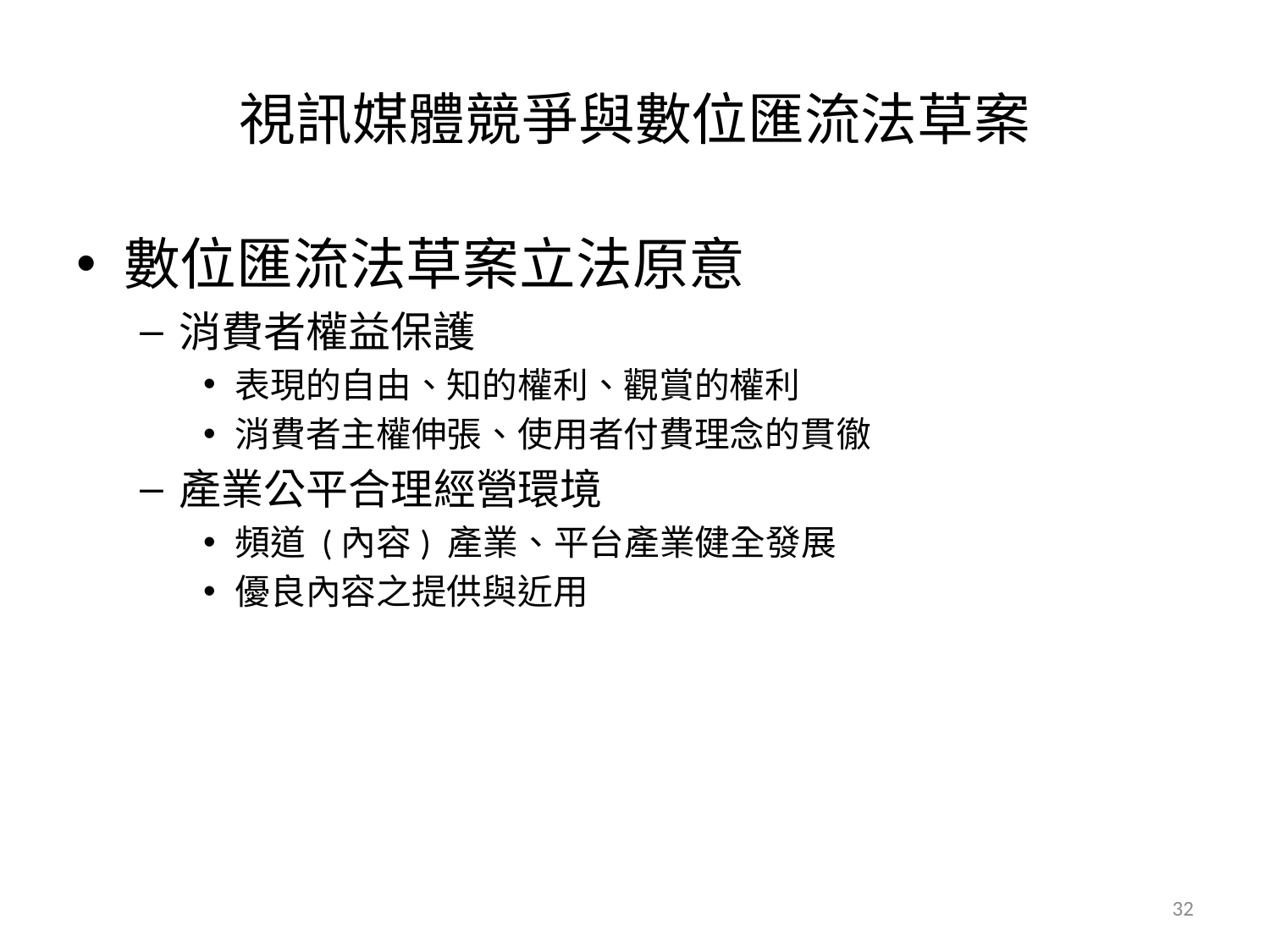

# 視訊媒體競爭與數位匯流法草案
數位匯流法草案立法原意
消費者權益保護
表現的自由、知的權利、觀賞的權利
消費者主權伸張、使用者付費理念的貫徹
產業公平合理經營環境
頻道 (內容) 產業、平台產業健全發展
優良內容之提供與近用

32